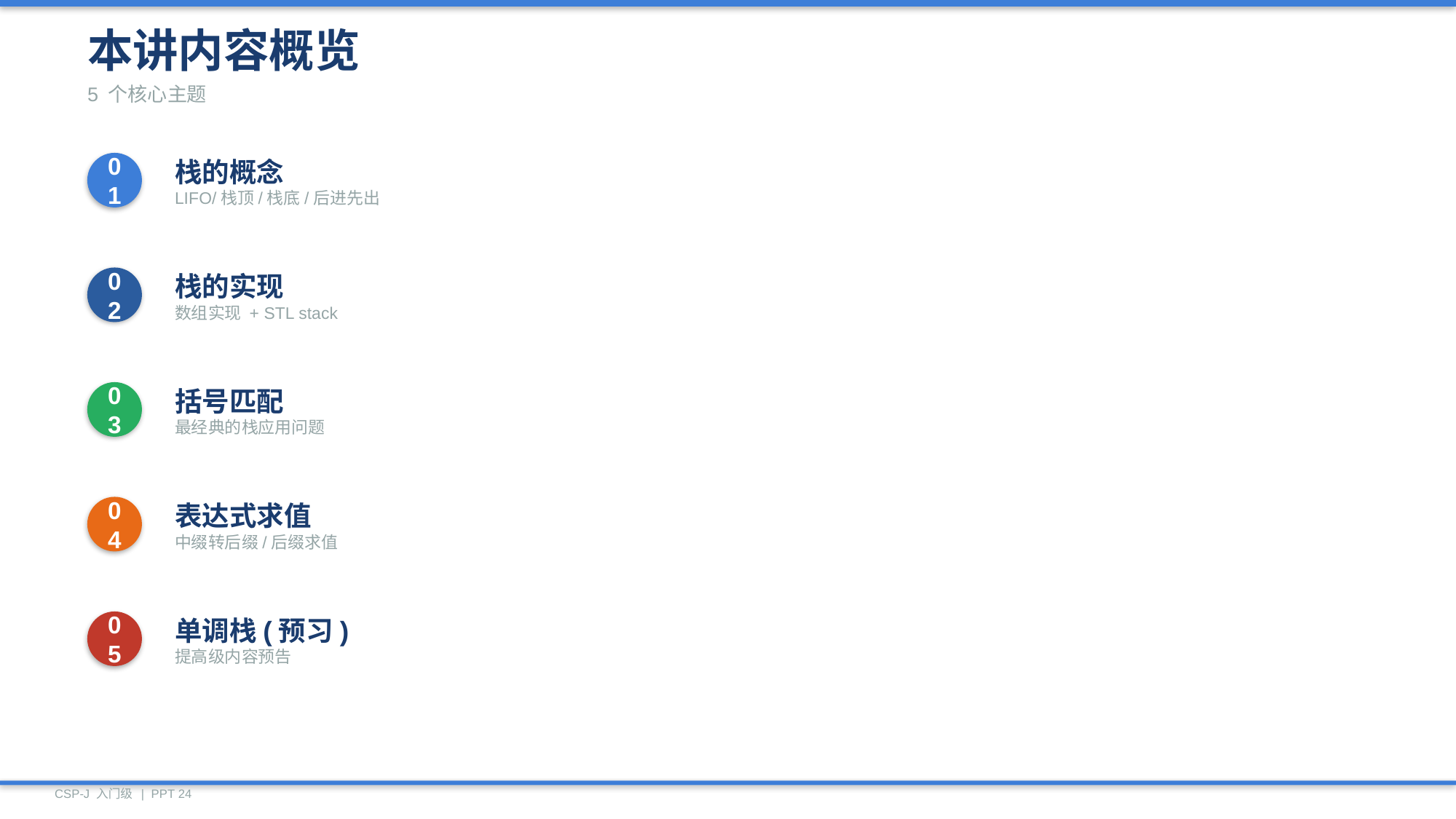

本讲内容概览
5 个核心主题
01
栈的概念
LIFO/栈顶/栈底/后进先出
02
栈的实现
数组实现 + STL stack
03
括号匹配
最经典的栈应用问题
04
表达式求值
中缀转后缀/后缀求值
05
单调栈(预习)
提高级内容预告

CSP-J 入门级  |  PPT 24